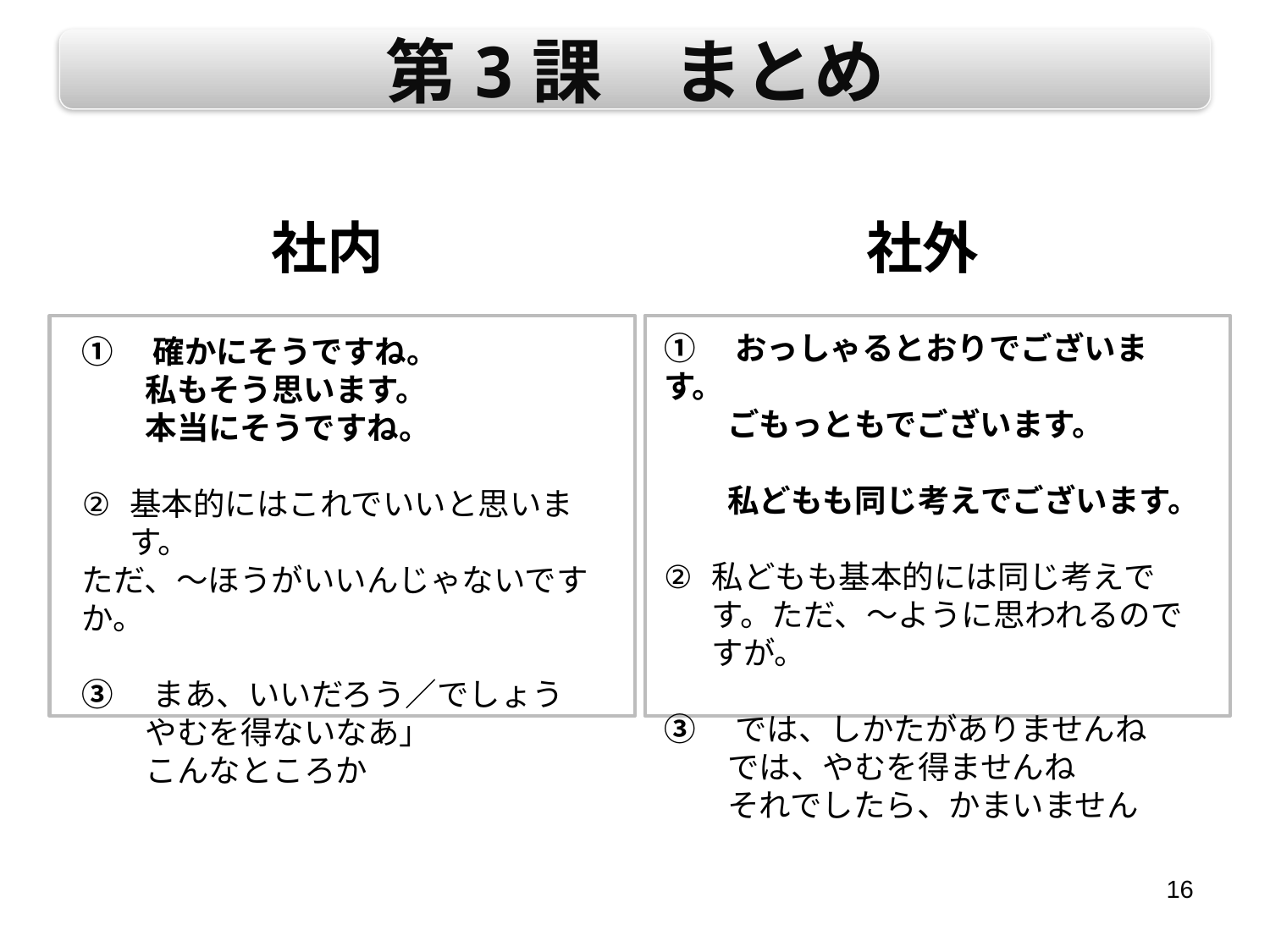

第3課　まとめ
社内
社外

①　おっしゃるとおりでございます。
　　ごもっともでございます。
　　私どもも同じ考えでございます。
私どもも基本的には同じ考えです。ただ、～ように思われるのですが。

③　では、しかたがありませんね
　　では、やむを得ませんね
　　それでしたら、かまいません
①　確かにそうですね。
　　私もそう思います。
　　本当にそうですね。

基本的にはこれでいいと思います。
ただ、～ほうがいいんじゃないですか。

③　まあ、いいだろう／でしょう
　　やむを得ないなあ」
　　こんなところか
16